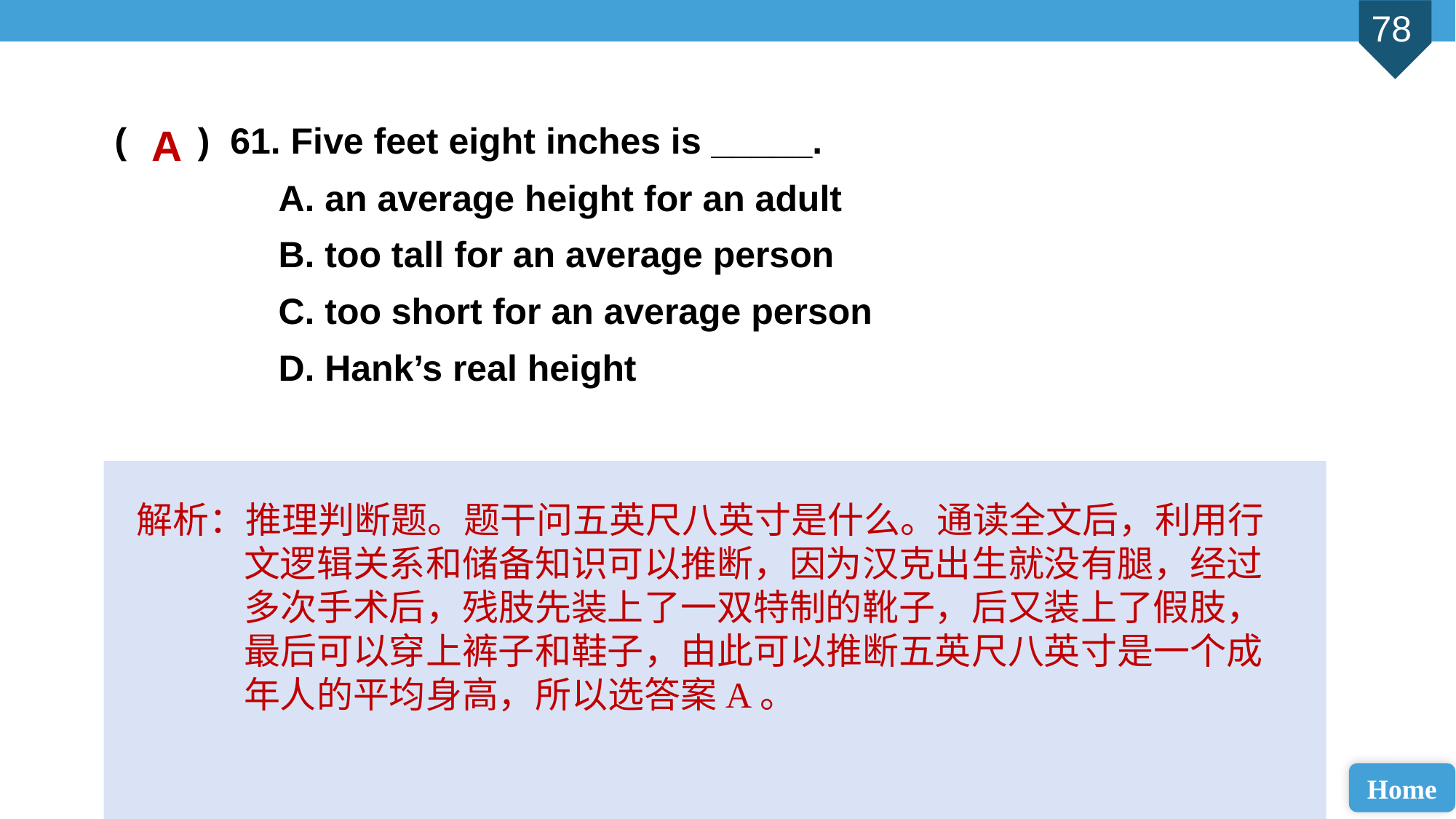

(       )  61. Five feet eight inches is _____.
A. an average height for an adult
B. too tall for an average person
C. too short for an average person
D. Hank’s real height
A

解析：推理判断题。题干问五英尺八英寸是什么。通读全文后，利用行文逻辑关系和储备知识可以推断，因为汉克出生就没有腿，经过多次手术后，残肢先装上了一双特制的靴子，后又装上了假肢，最后可以穿上裤子和鞋子，由此可以推断五英尺八英寸是一个成年人的平均身高，所以选答案A。